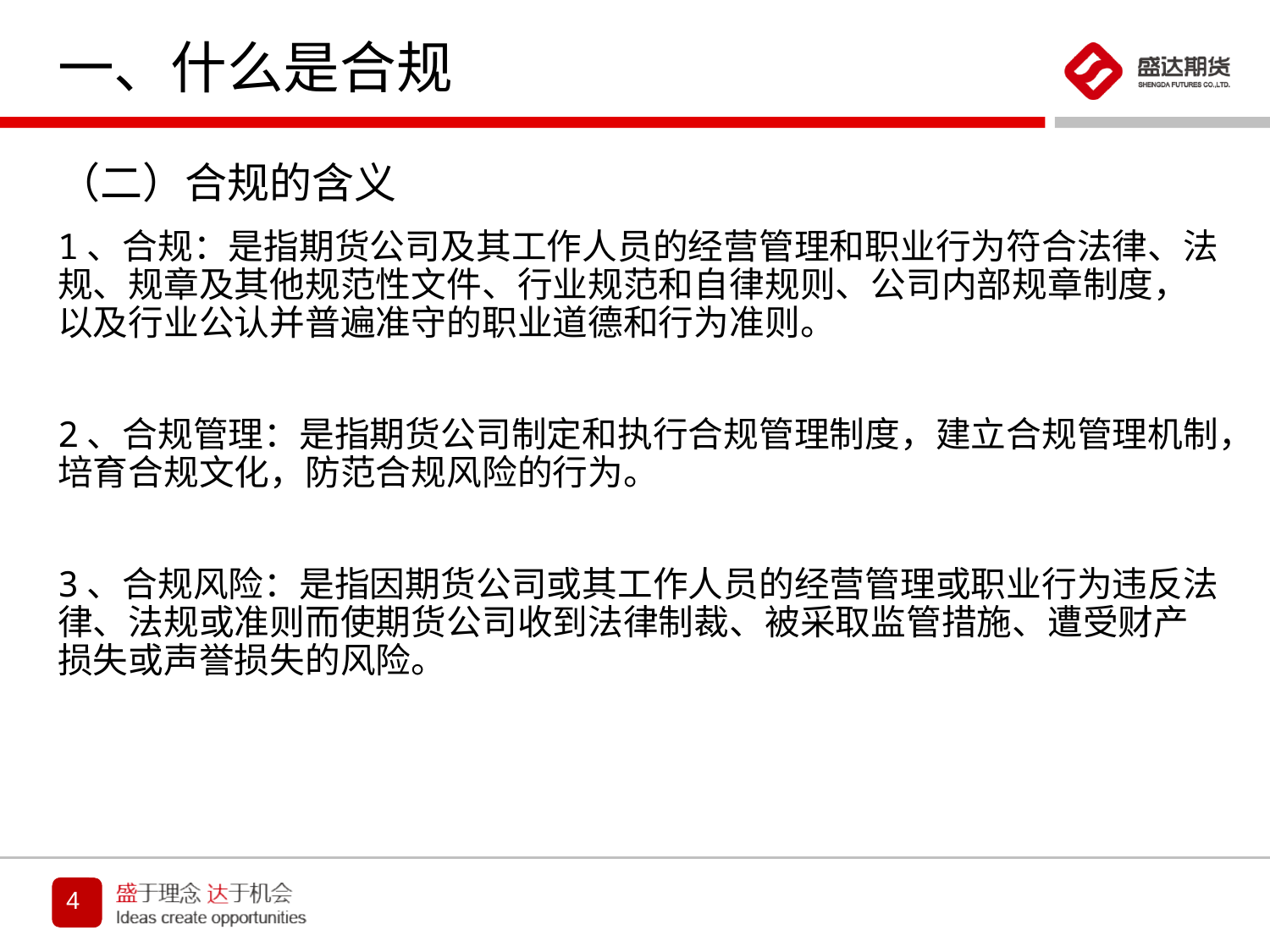

# 一、什么是合规
（二）合规的含义
1、合规：是指期货公司及其工作人员的经营管理和职业行为符合法律、法规、规章及其他规范性文件、行业规范和自律规则、公司内部规章制度，以及行业公认并普遍准守的职业道德和行为准则。

2、合规管理：是指期货公司制定和执行合规管理制度，建立合规管理机制，培育合规文化，防范合规风险的行为。

3、合规风险：是指因期货公司或其工作人员的经营管理或职业行为违反法律、法规或准则而使期货公司收到法律制裁、被采取监管措施、遭受财产损失或声誉损失的风险。